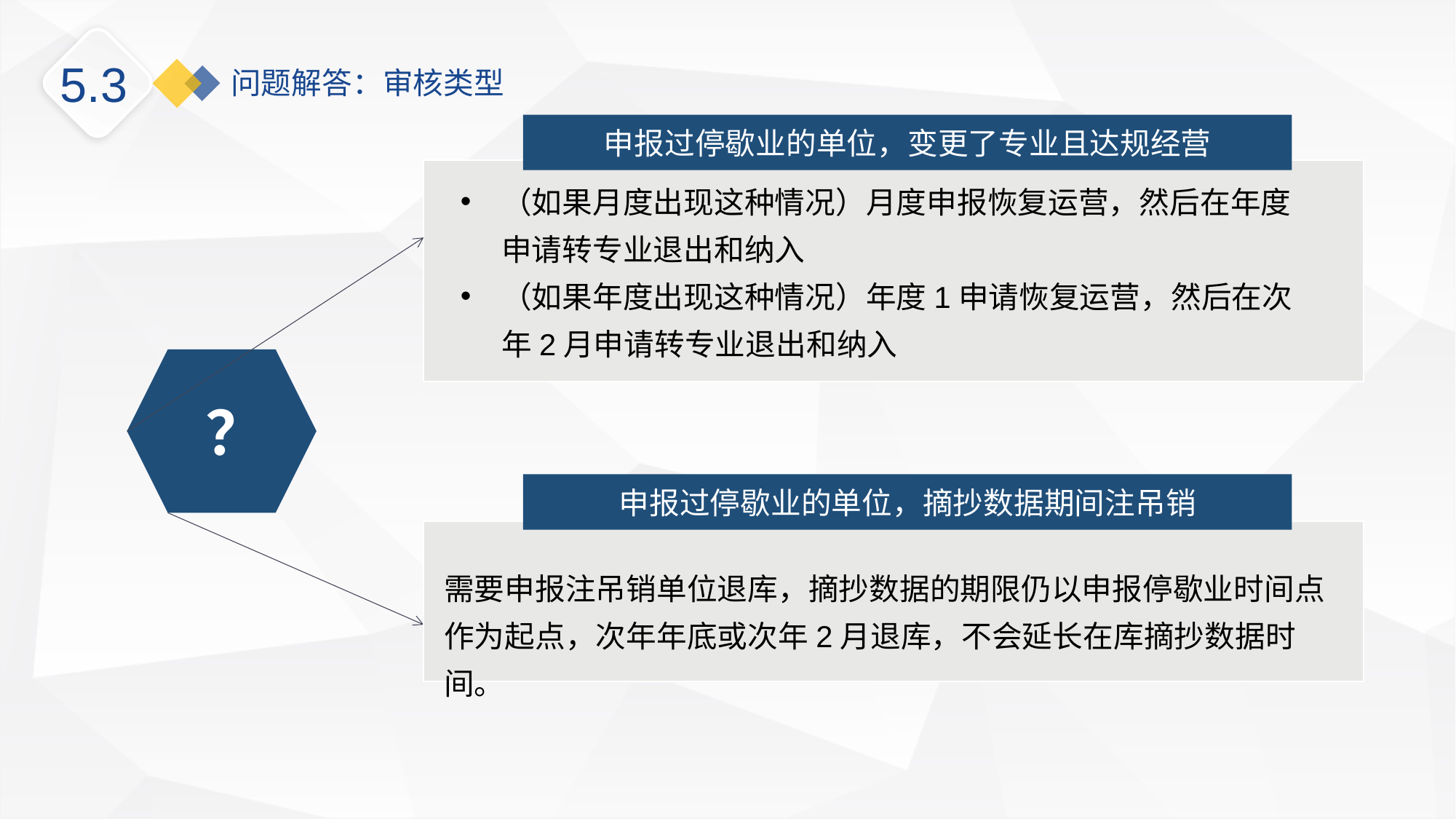

5.3
问题解答：审核类型

申报过停歇业的单位，变更了专业且达规经营

（如果月度出现这种情况）月度申报恢复运营，然后在年度申请转专业退出和纳入
（如果年度出现这种情况）年度1申请恢复运营，然后在次年2月申请转专业退出和纳入
 ？
申报过停歇业的单位，摘抄数据期间注吊销

需要申报注吊销单位退库，摘抄数据的期限仍以申报停歇业时间点作为起点，次年年底或次年2月退库，不会延长在库摘抄数据时间。
64